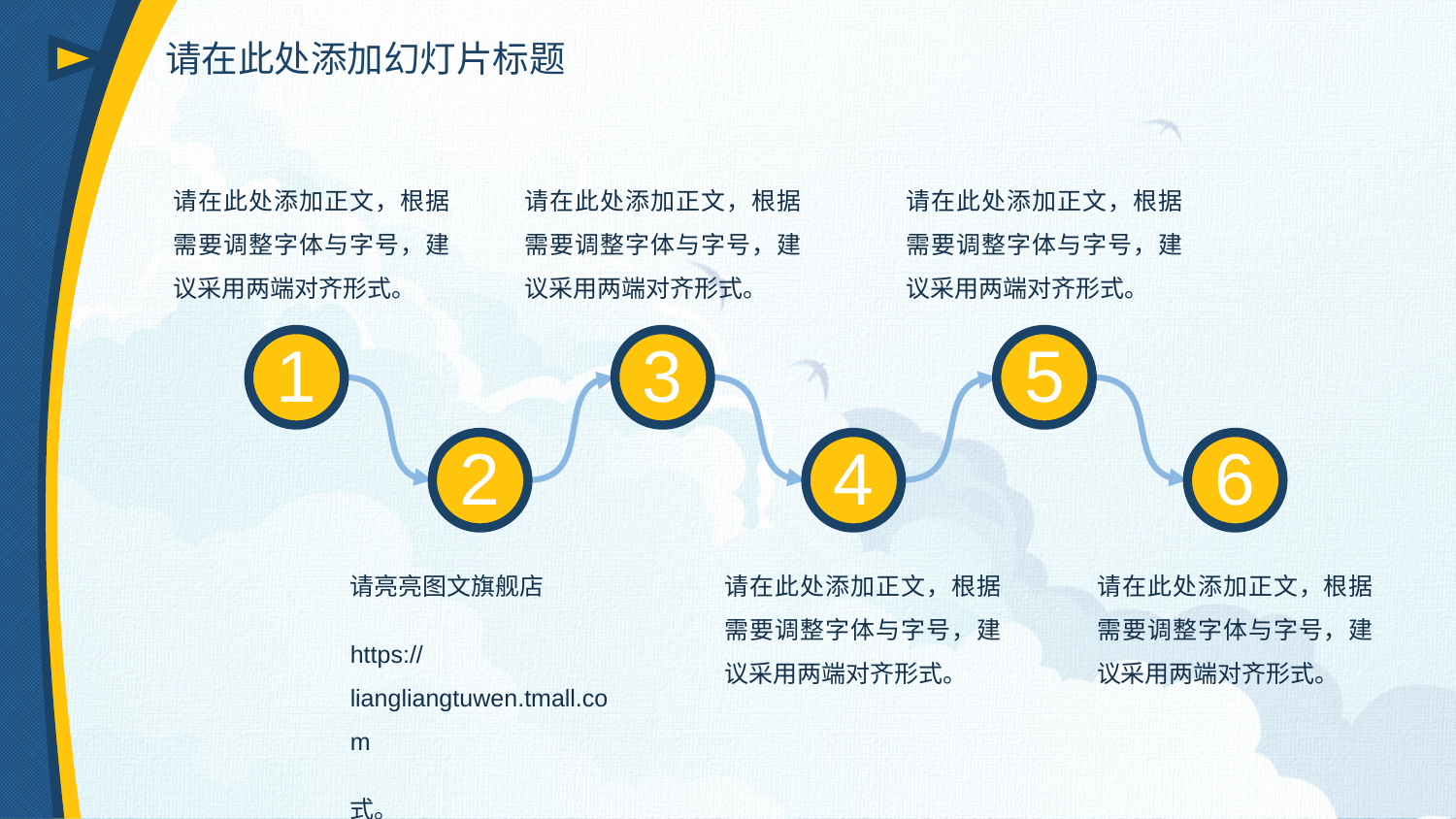

请在此处添加幻灯片标题
请在此处添加正文，根据需要调整字体与字号，建议采用两端对齐形式。
请在此处添加正文，根据需要调整字体与字号，建议采用两端对齐形式。
请在此处添加正文，根据需要调整字体与字号，建议采用两端对齐形式。
1

3

5

6

4

2

请亮亮图文旗舰店
https://liangliangtuwen.tmall.com
式。
请在此处添加正文，根据需要调整字体与字号，建议采用两端对齐形式。
请在此处添加正文，根据需要调整字体与字号，建议采用两端对齐形式。